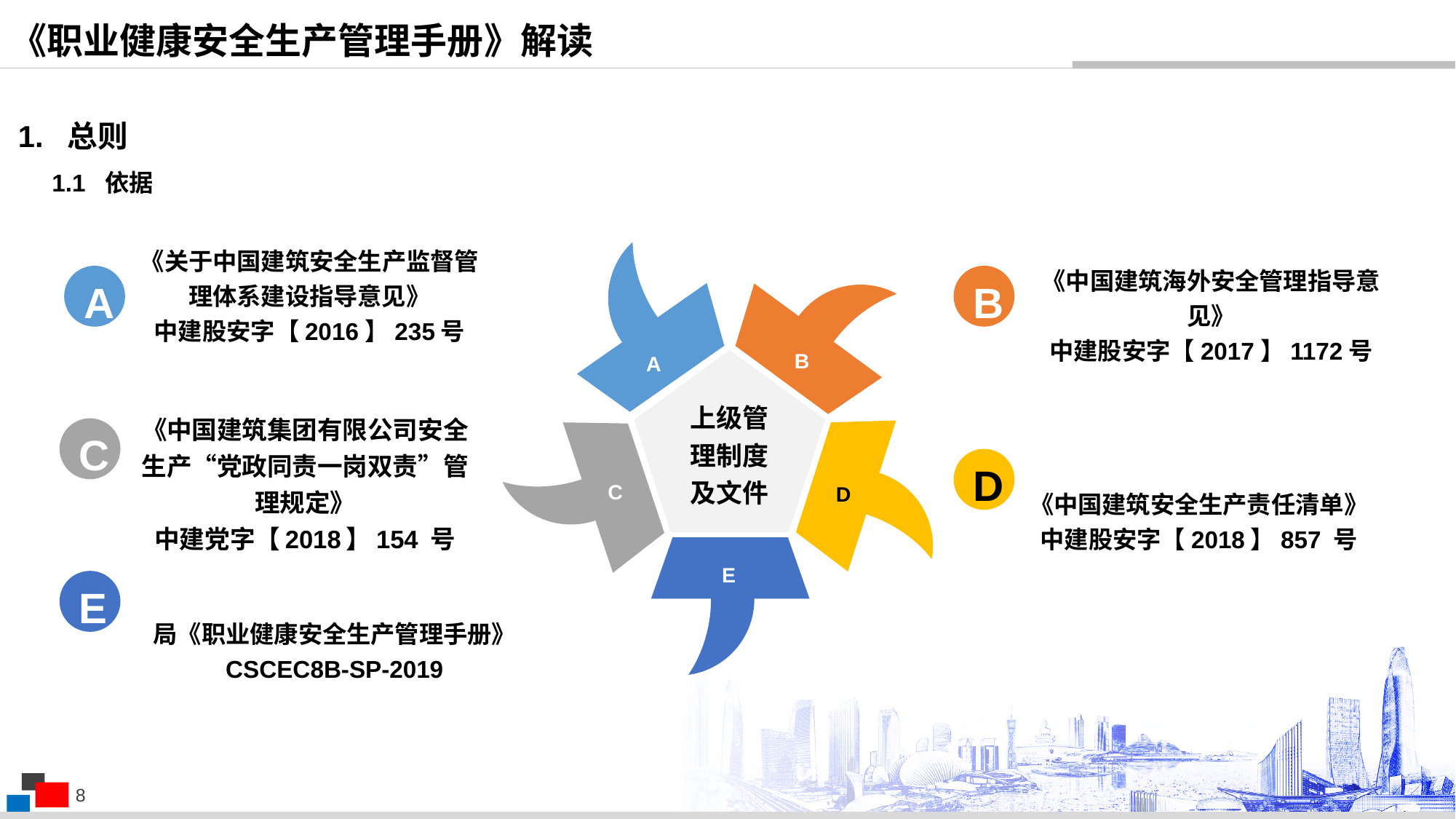

《职业健康安全生产管理手册》解读
1.  总则
1.1  依据
《关于中国建筑安全生产监督管理体系建设指导意见》
中建股安字【2016】235号

《中国建筑海外安全管理指导意见》
中建股安字【2017】1172号

B
A

B
A

上级管理制度及文件
《中国建筑集团有限公司安全生产“党政同责一岗双责”管理规定》
中建党字【2018】154 号

C
D

《中国建筑安全生产责任清单》
中建股安字【2018】857 号
C
D

E
E
局《职业健康安全生产管理手册》
CSCEC8B-SP-2019